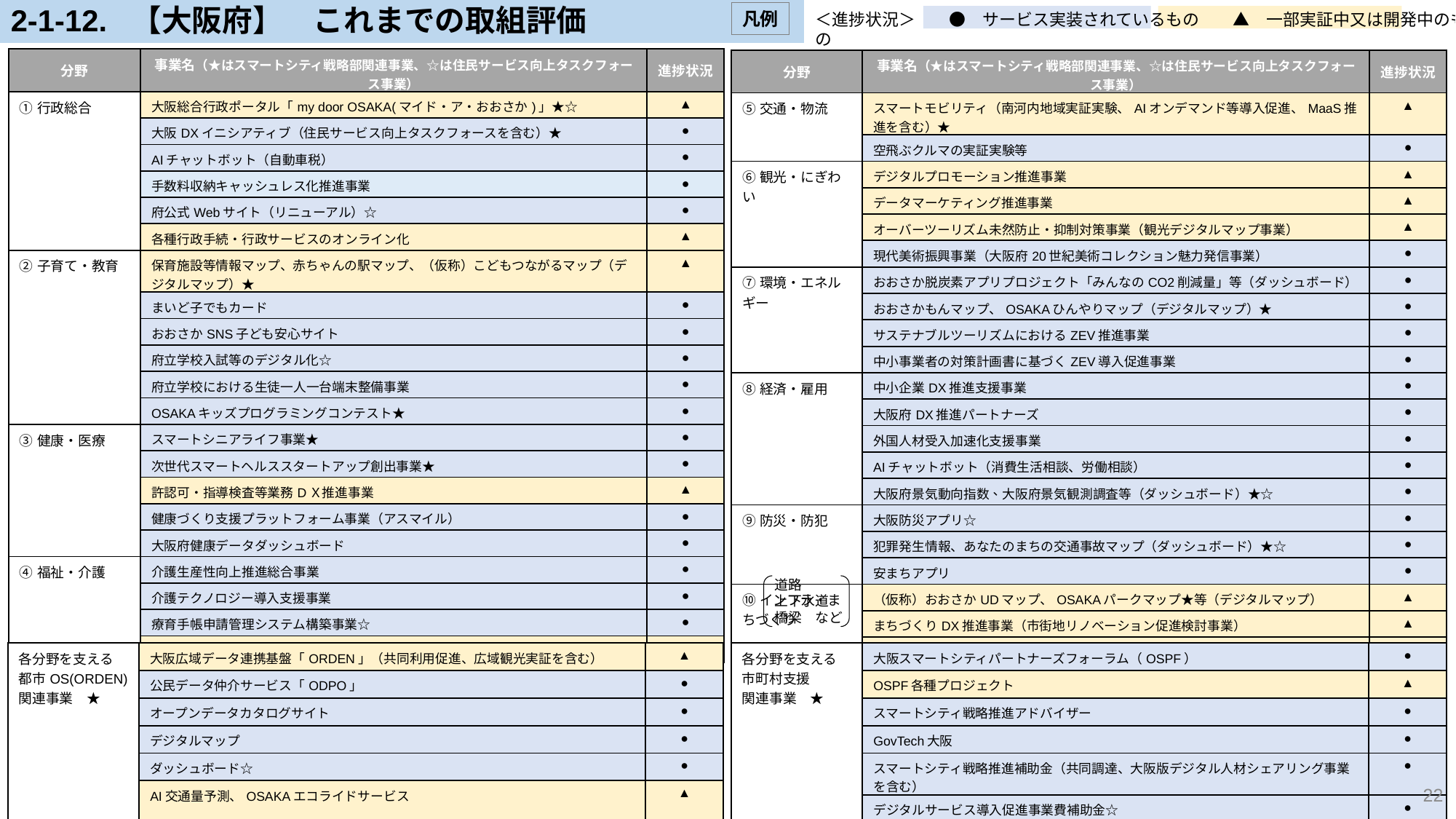

2-1-12.  【大阪府】　これまでの取組評価

凡例
＜進捗状況＞　　●　サービス実装されているもの　　▲　一部実証中又は開発中のもの

| 分野 | 事業名（★はスマートシティ戦略部関連事業、☆は住民サービス向上タスクフォース事業） | 進捗状況 |
| --- | --- | --- |
| ①行政総合 | 大阪総合行政ポータル「my door OSAKA(マイド・ア・おおさか)」★☆ | ▲ |
|  | 大阪DXイニシアティブ（住民サービス向上タスクフォースを含む）★ | ● |
|  | AIチャットボット（自動車税） | ● |
|  | 手数料収納キャッシュレス化推進事業 | ● |
|  | 府公式Webサイト（リニューアル）☆ | ● |
|  | 各種行政手続・行政サービスのオンライン化 | ▲ |
| ②子育て・教育 | 保育施設等情報マップ、赤ちゃんの駅マップ、（仮称）こどもつながるマップ（デジタルマップ）★ | ▲ |
|  | まいど子でもカード | ● |
|  | おおさかSNS子ども安心サイト | ● |
|  | 府立学校入試等のデジタル化☆ | ● |
|  | 府立学校における生徒一人一台端末整備事業 | ● |
|  | OSAKAキッズプログラミングコンテスト★ | ● |
| ③健康・医療 | スマートシニアライフ事業★ | ● |
|  | 次世代スマートヘルススタートアップ創出事業★ | ● |
|  | 許認可・指導検査等業務DＸ推進事業 | ▲ |
|  | 健康づくり支援プラットフォーム事業（アスマイル） | ● |
|  | 大阪府健康データダッシュボード | ● |
| ④福祉・介護 | 介護生産性向上推進総合事業 | ● |
|  | 介護テクノロジー導入支援事業 | ● |
|  | 療育手帳申請管理システム構築事業☆ | ● |
|  | 許認可・指導検査等業務DＸ推進事業（再掲） | ▲ |
| 分野 | 事業名（★はスマートシティ戦略部関連事業、☆は住民サービス向上タスクフォース事業） | 進捗状況 |
| --- | --- | --- |
| ⑤交通・物流 | スマートモビリティ（南河内地域実証実験、AIオンデマンド等導入促進、MaaS推進を含む）★ | ▲ |
|  | 空飛ぶクルマの実証実験等 | ● |
| ⑥観光・にぎわい | デジタルプロモーション推進事業 | ▲ |
|  | データマーケティング推進事業 | ▲ |
|  | オーバーツーリズム未然防止・抑制対策事業（観光デジタルマップ事業） | ▲ |
|  | 現代美術振興事業（大阪府20世紀美術コレクション魅力発信事業） | ● |
| ⑦環境・エネルギー | おおさか脱炭素アプリプロジェクト「みんなのCO2削減量」等（ダッシュボード） | ● |
| ⑦環境・エネルギー | おおさかもんマップ、OSAKAひんやりマップ（デジタルマップ）★ | ● |
|  | サステナブルツーリズムにおけるZEV推進事業 | ● |
|  | 中小事業者の対策計画書に基づくZEV導入促進事業 | ● |
| ⑧経済・雇用 | 中小企業DX推進支援事業 | ● |
|  | 大阪府DX推進パートナーズ | ● |
|  | 外国人材受入加速化支援事業 | ● |
|  | AIチャットボット（消費生活相談、労働相談） | ● |
|  | 大阪府景気動向指数、大阪府景気観測調査等（ダッシュボード）★☆ | ● |
| ⑨防災・防犯 | 大阪防災アプリ☆ | ● |
|  | 犯罪発生情報、あなたのまちの交通事故マップ（ダッシュボード）★☆ | ● |
|  | 安まちアプリ | ● |
| ⑩インフラ・まちづくり | （仮称）おおさかUDマップ、OSAKAパークマップ★等（デジタルマップ） | ▲ |
|  | まちづくりDX推進事業（市街地リノベーション促進検討事業） | ▲ |
|  | うめきた２期のまちづくり | ▲ |
道路
上下水道
橋梁　など

| 各分野を支える 都市OS(ORDEN) 関連事業　★ | 大阪広域データ連携基盤「ORDEN」（共同利用促進、広域観光実証を含む） | ▲ |
| --- | --- | --- |
|  | 公民データ仲介サービス「ODPO」 | ● |
|  | オープンデータカタログサイト | ● |
|  | デジタルマップ | ● |
|  | ダッシュボード☆ | ● |
|  | AI交通量予測、OSAKAエコライドサービス | ▲ |
| 各分野を支える 市町村支援 関連事業　★ | 大阪スマートシティパートナーズフォーラム（OSPF） | ● |
| --- | --- | --- |
|  | OSPF各種プロジェクト | ▲ |
|  | スマートシティ戦略推進アドバイザー | ● |
|  | GovTech大阪 | ● |
|  | スマートシティ戦略推進補助金（共同調達、大阪版デジタル人材シェアリング事業を含む） | ● |
|  | デジタルサービス導入促進事業費補助金☆ | ● |
22